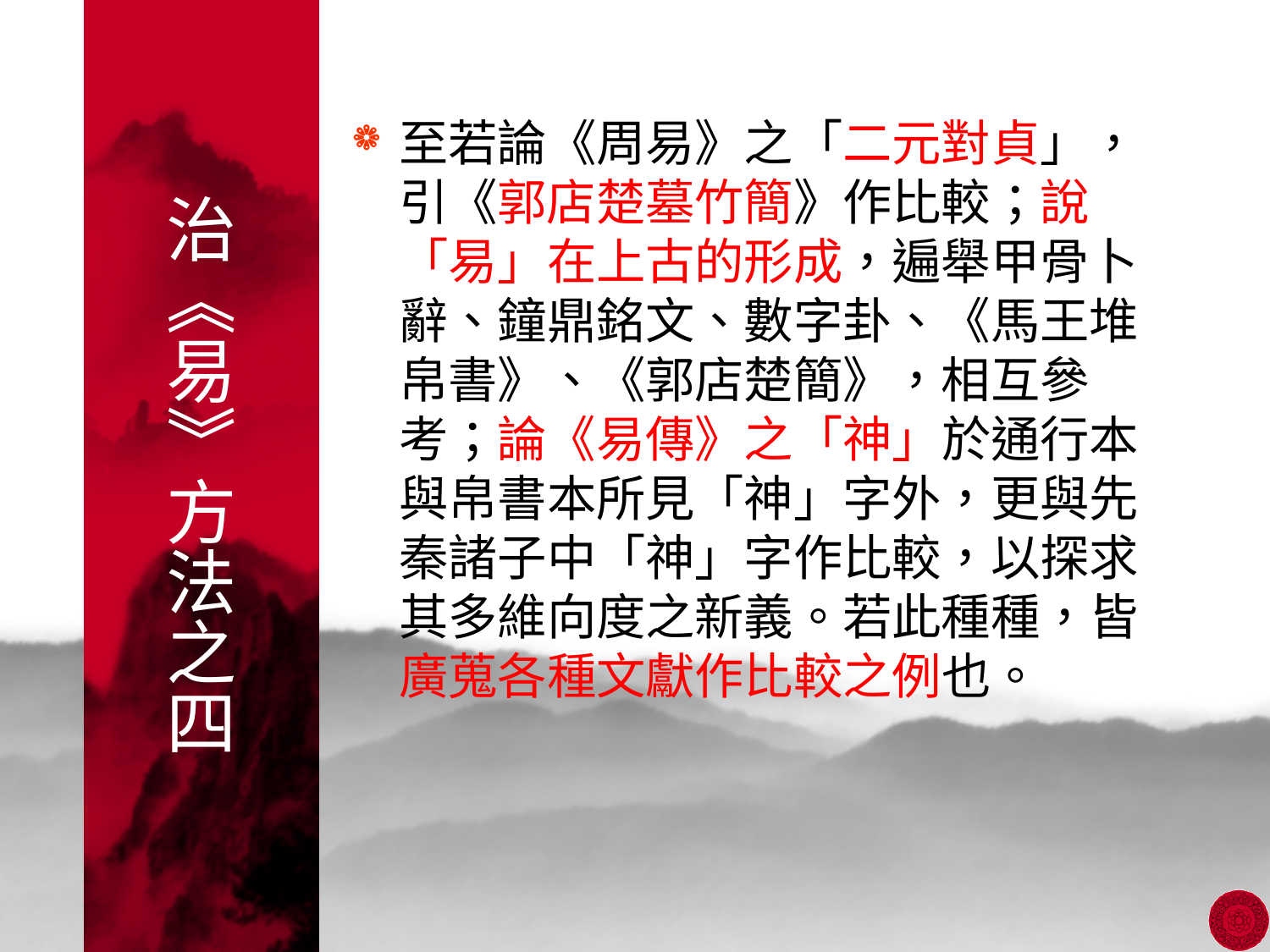

至若論《周易》之「二元對貞」，引《郭店楚墓竹簡》作比較；說「易」在上古的形成，遍舉甲骨卜辭、鐘鼎銘文、數字卦、《馬王堆帛書》、《郭店楚簡》，相互參考；論《易傳》之「神」於通行本與帛書本所見「神」字外，更與先秦諸子中「神」字作比較，以探求其多維向度之新義。若此種種，皆廣蒐各種文獻作比較之例也。
# 治《易》方法之四